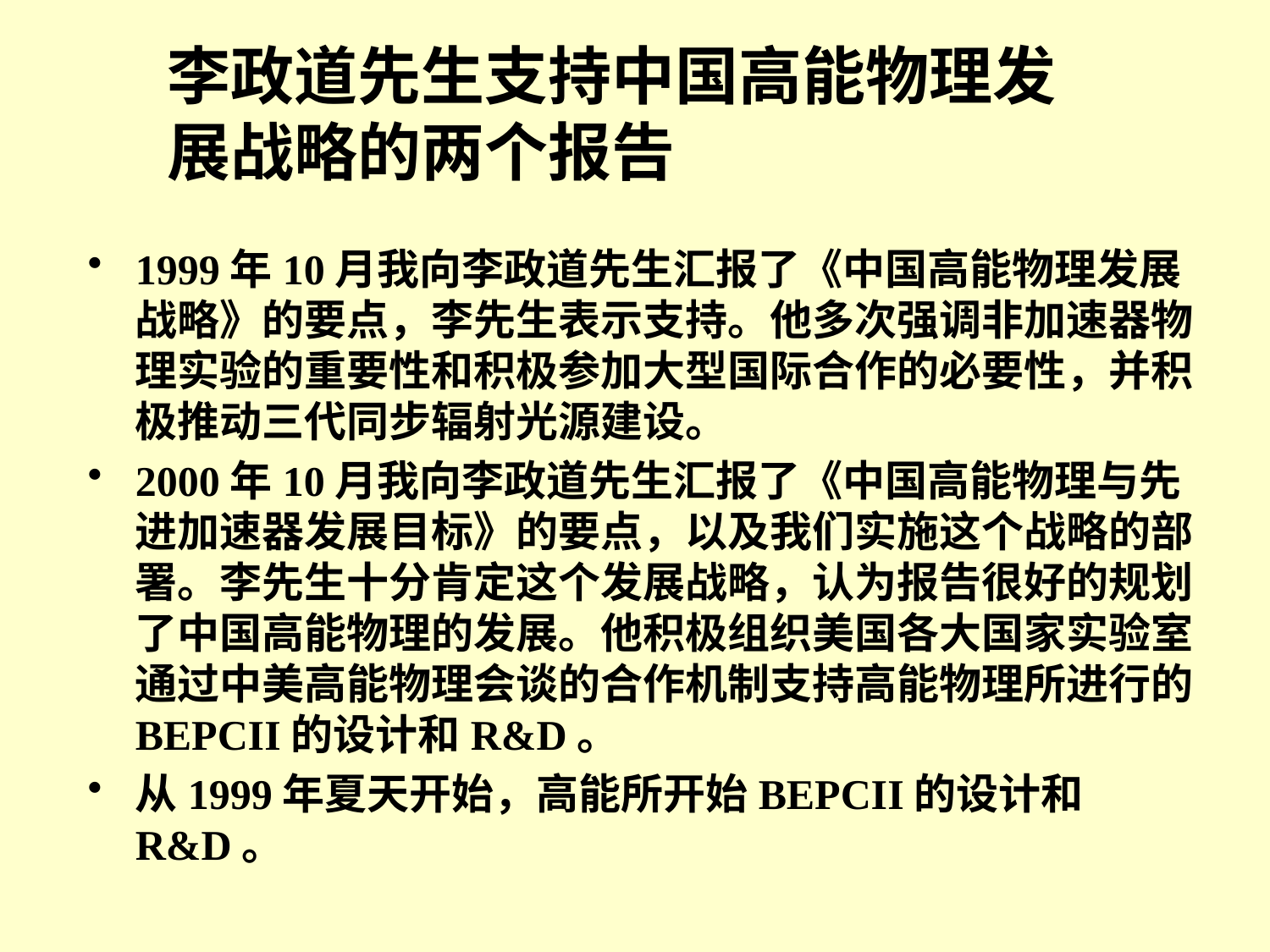

# 李政道先生支持中国高能物理发展战略的两个报告
1999年10月我向李政道先生汇报了《中国高能物理发展战略》的要点，李先生表示支持。他多次强调非加速器物理实验的重要性和积极参加大型国际合作的必要性，并积极推动三代同步辐射光源建设。
2000年10月我向李政道先生汇报了《中国高能物理与先进加速器发展目标》的要点，以及我们实施这个战略的部署。李先生十分肯定这个发展战略，认为报告很好的规划了中国高能物理的发展。他积极组织美国各大国家实验室通过中美高能物理会谈的合作机制支持高能物理所进行的BEPCII的设计和R&D。
从1999年夏天开始，高能所开始BEPCII的设计和R&D。